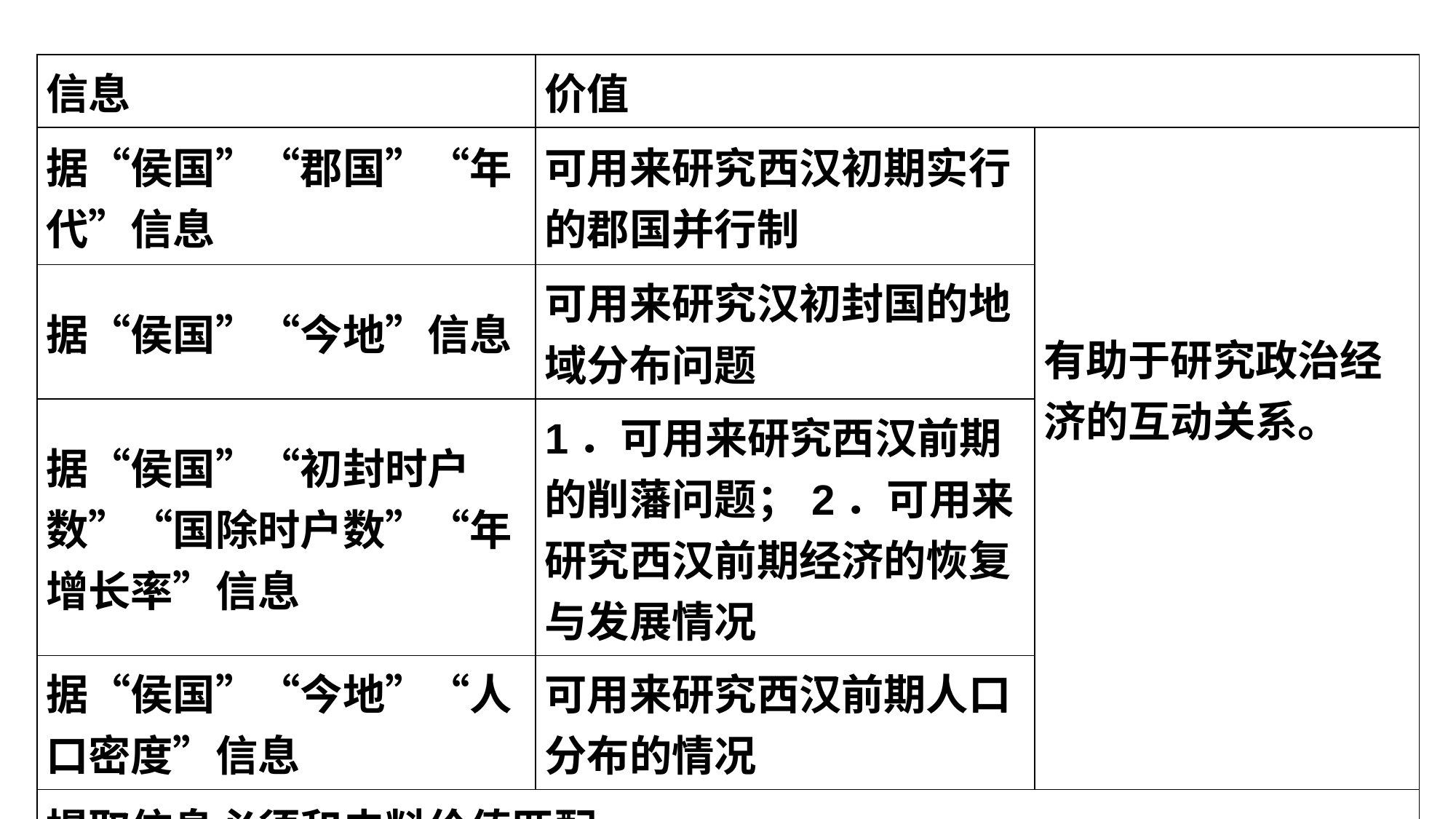

| 信息 | 价值 |  |
| --- | --- | --- |
| 据“侯国”“郡国”“年代”信息 | 可用来研究西汉初期实行的郡国并行制 | 有助于研究政治经济的互动关系。 |
| 据“侯国”“今地”信息 | 可用来研究汉初封国的地域分布问题 |  |
| 据“侯国”“初封时户数”“国除时户数”“年增长率”信息 | 1．可用来研究西汉前期的削藩问题；2．可用来研究西汉前期经济的恢复与发展情况 |  |
| 据“侯国”“今地”“人口密度”信息 | 可用来研究西汉前期人口分布的情况 |  |
| 提取信息必须和史料价值匹配 |  |  |